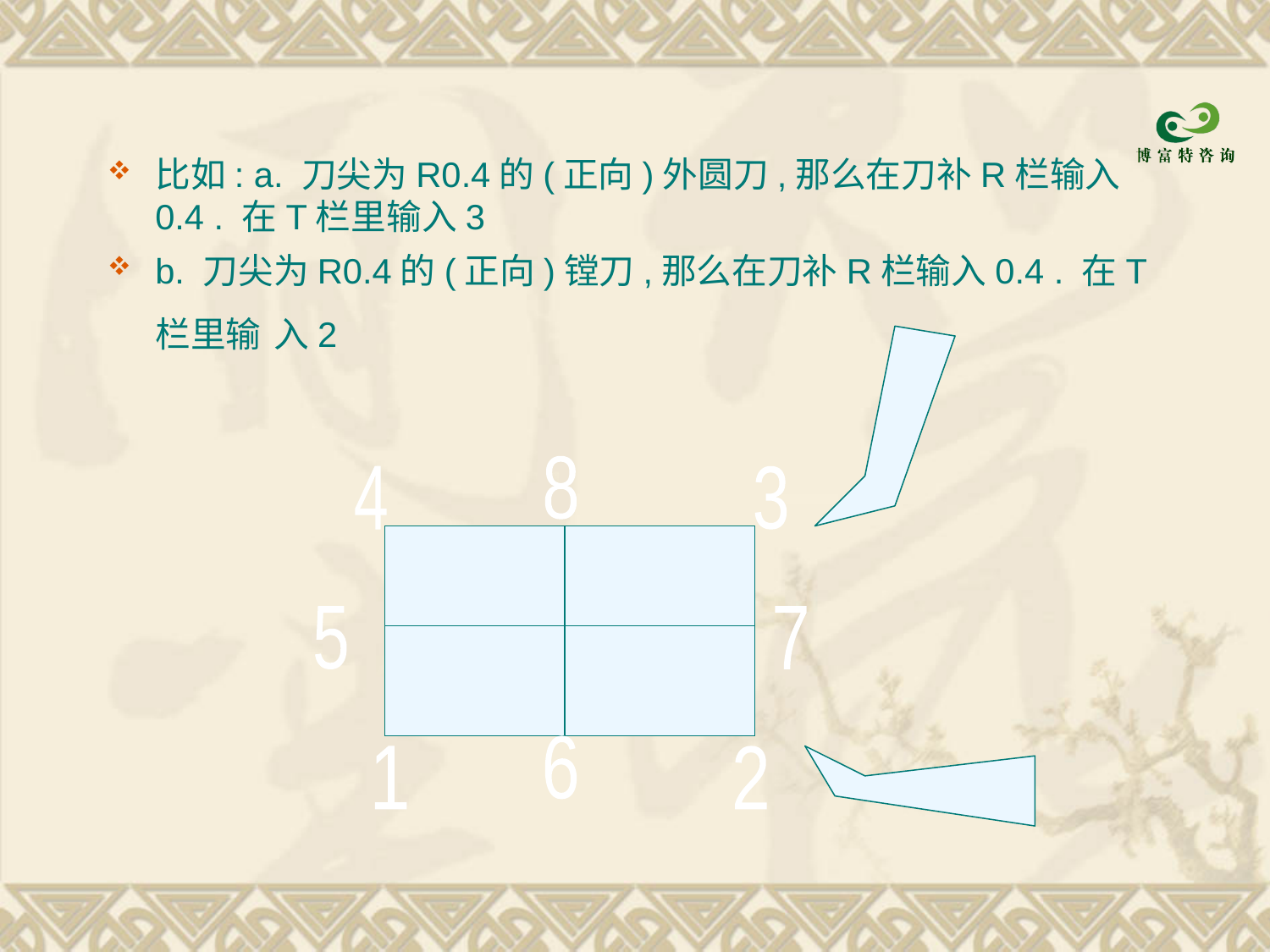

比如: a. 刀尖为R0.4的(正向)外圆刀,那么在刀补R栏输入0.4 . 在T栏里输入3
b. 刀尖为R0.4的(正向)镗刀,那么在刀补R栏输入0.4 . 在T栏里输 入2

|  |
| --- |

8
4
3

5
7

6
1
2